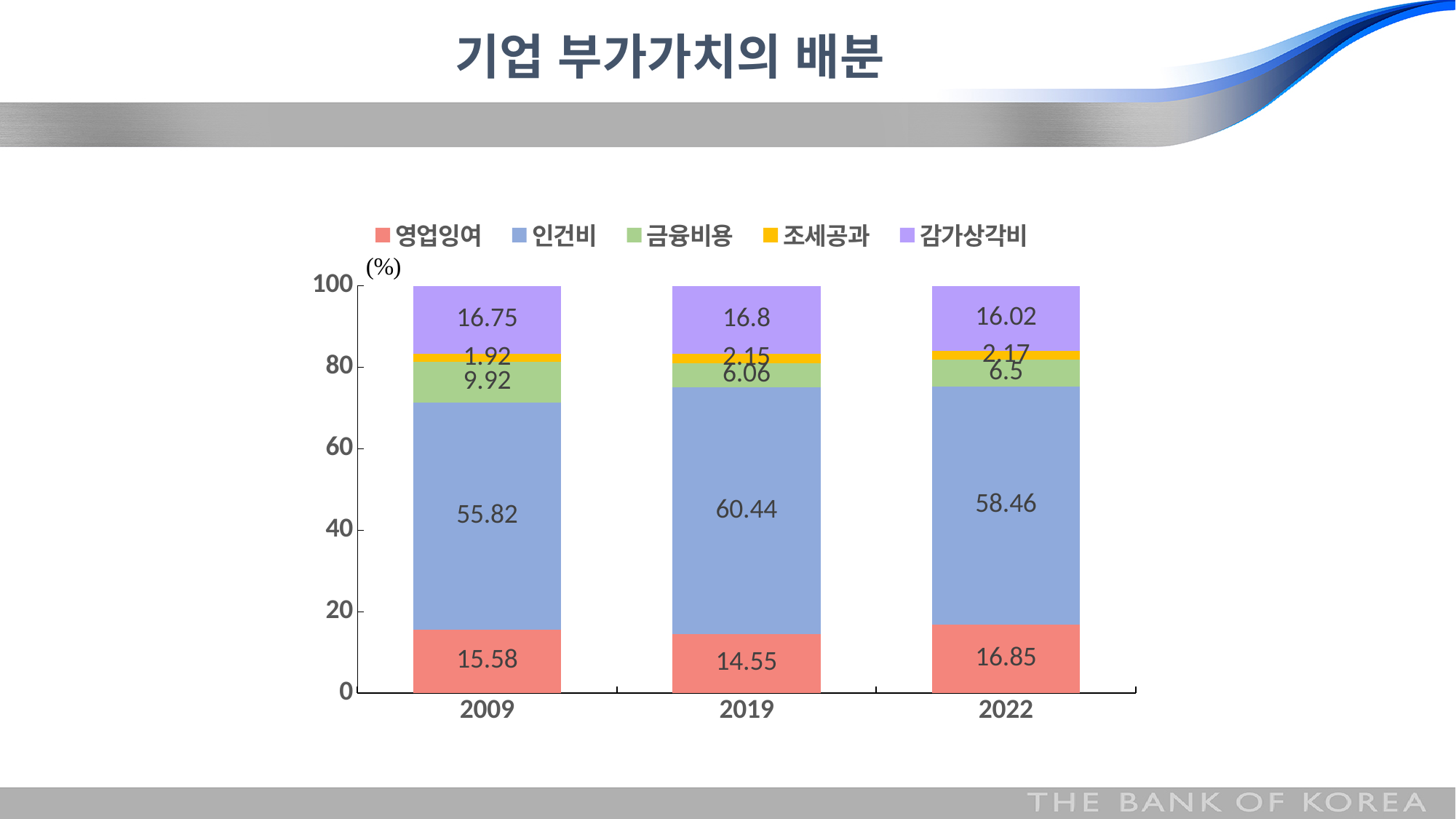

# 기업 부가가치의 배분

### Chart

| Category | 영업잉여 | 인건비 | 금융비용 | 조세공과 | 감가상각비 |
|---|---|---|---|---|---|
| 2009 | 15.58 | 55.82 | 9.92 | 1.92 | 16.75 |
| 2019 | 14.55 | 60.44 | 6.06 | 2.15 | 16.8 |
| 2022 | 16.85 | 58.46 | 6.5 | 2.17 | 16.02 |